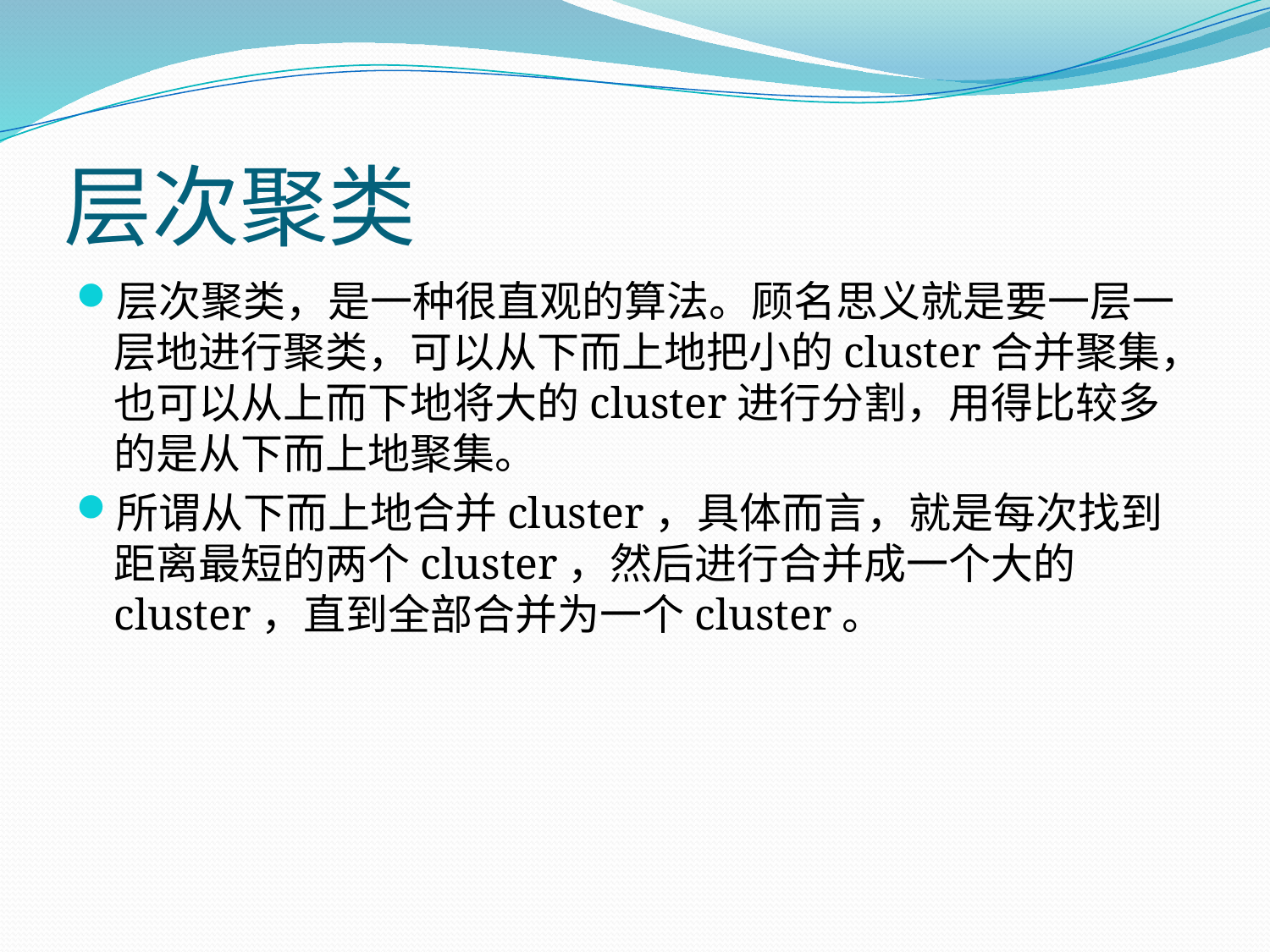

# 层次聚类
层次聚类，是一种很直观的算法。顾名思义就是要一层一层地进行聚类，可以从下而上地把小的cluster合并聚集，也可以从上而下地将大的cluster进行分割，用得比较多的是从下而上地聚集。
所谓从下而上地合并cluster，具体而言，就是每次找到距离最短的两个cluster，然后进行合并成一个大的cluster，直到全部合并为一个cluster。